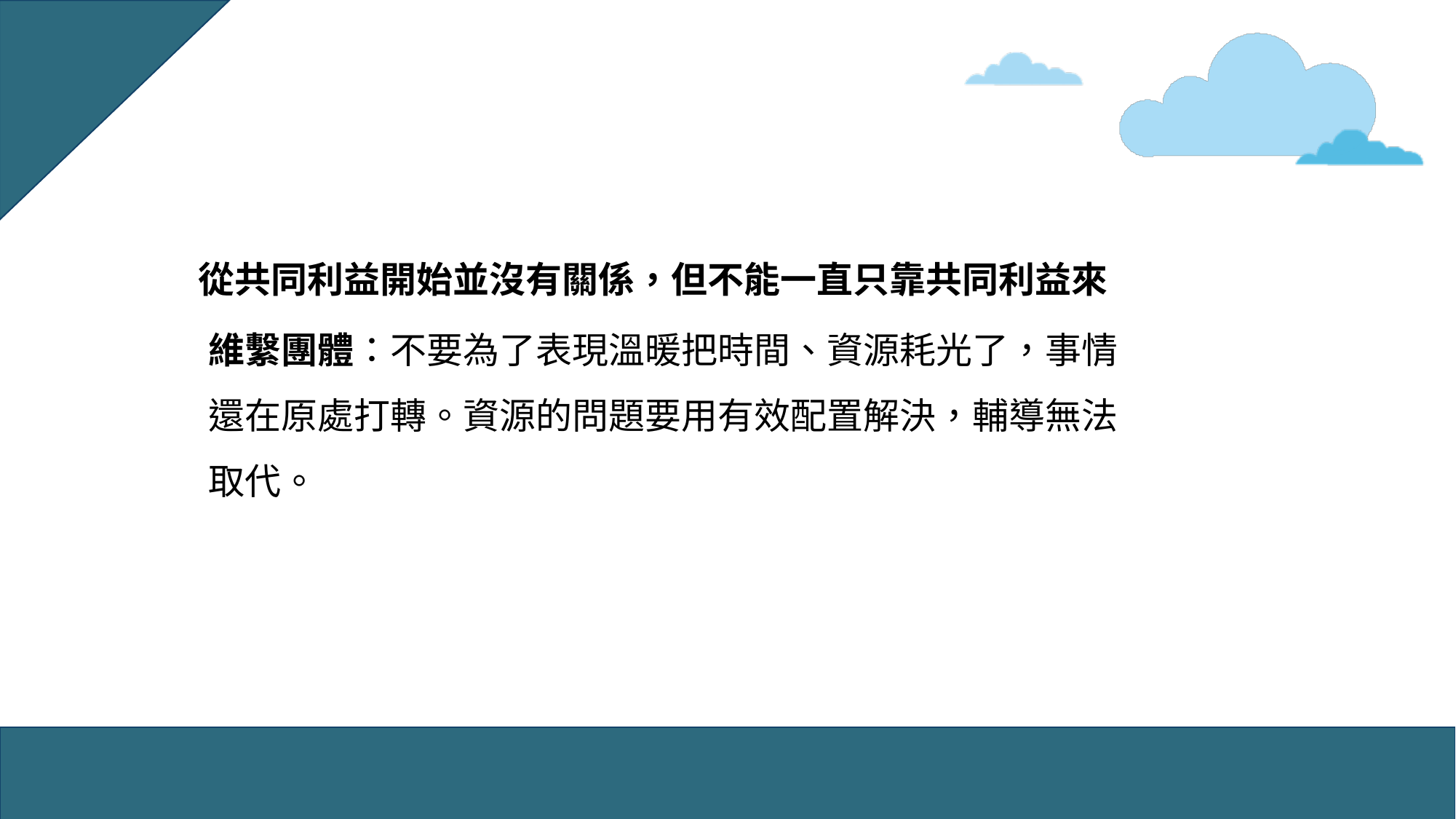

從共同利益開始並沒有關係，但不能一直只靠共同利益來維繫團體：不要為了表現溫暖把時間、資源耗光了，事情還在原處打轉。資源的問題要用有效配置解決，輔導無法取代。